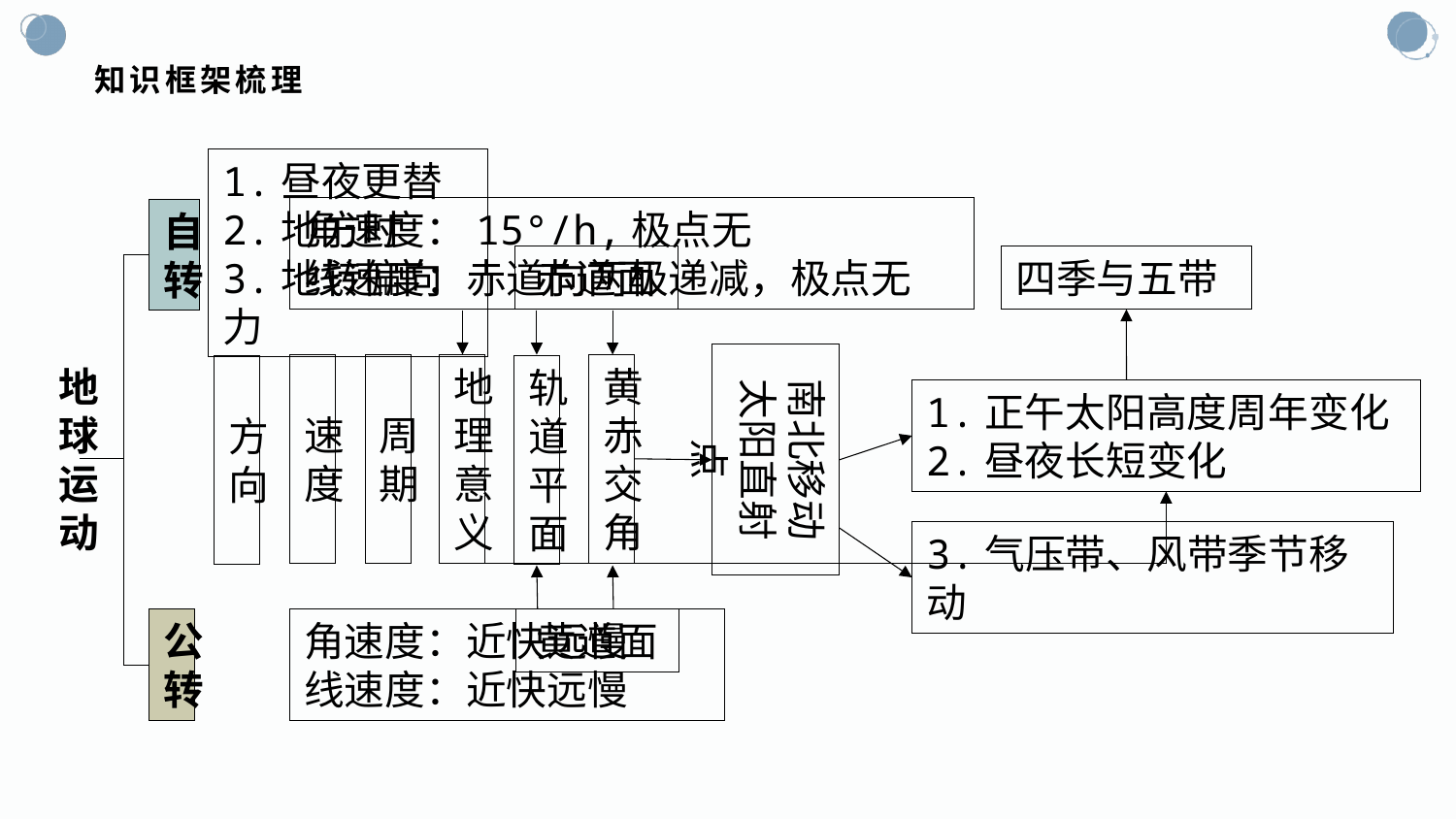

# 知识框架梳理
1.昼夜更替
2.地方时
3.地转偏向力
角速度：15°/h,极点无
线速度：赤道向两极递减，极点无
自转
赤道面
四季与五带
南北移动
太阳直射点
地理意义
黄赤交角

方
向

速度

周期

地
球
运
动
轨道平面
1.正午太阳高度周年变化
2.昼夜长短变化
3.气压带、风带季节移动
黄道面
公转
角速度：近快远慢
线速度：近快远慢